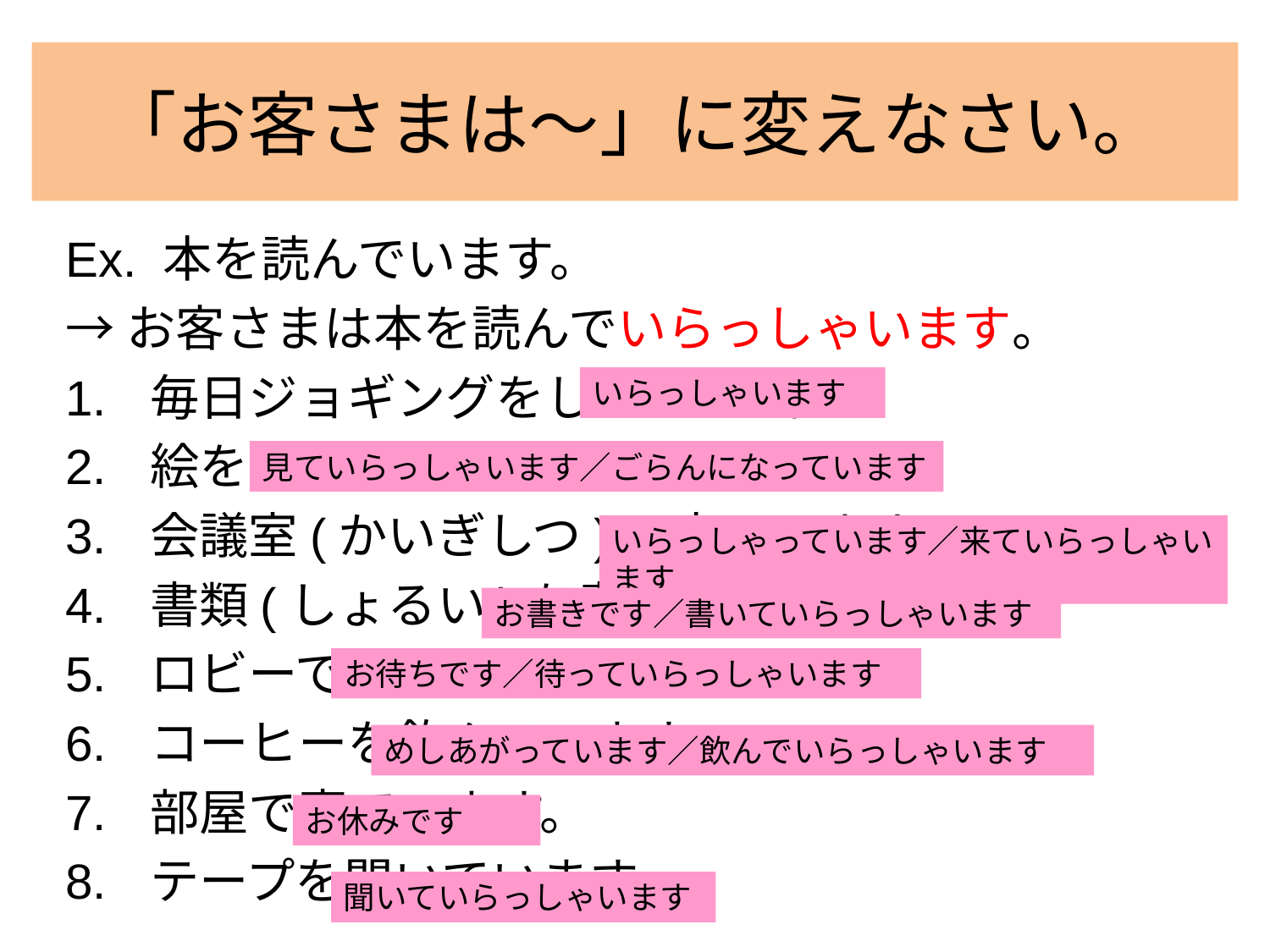

# 「お客さまは〜」に変えなさい。
Ex. 本を読んでいます。
→お客さまは本を読んでいらっしゃいます。
毎日ジョギングをしています。
絵を見ています。
会議室(かいぎしつ)に来ています。
書類(しょるい)を書いています。
ロビーで待っています。
コーヒーを飲んでいます。
部屋で寝ています。
テープを聞いています。
いらっしゃいます
見ていらっしゃいます／ごらんになっています
いらっしゃっています／来ていらっしゃいます
お書きです／書いていらっしゃいます
お待ちです／待っていらっしゃいます
めしあがっています／飲んでいらっしゃいます
お休みです
聞いていらっしゃいます